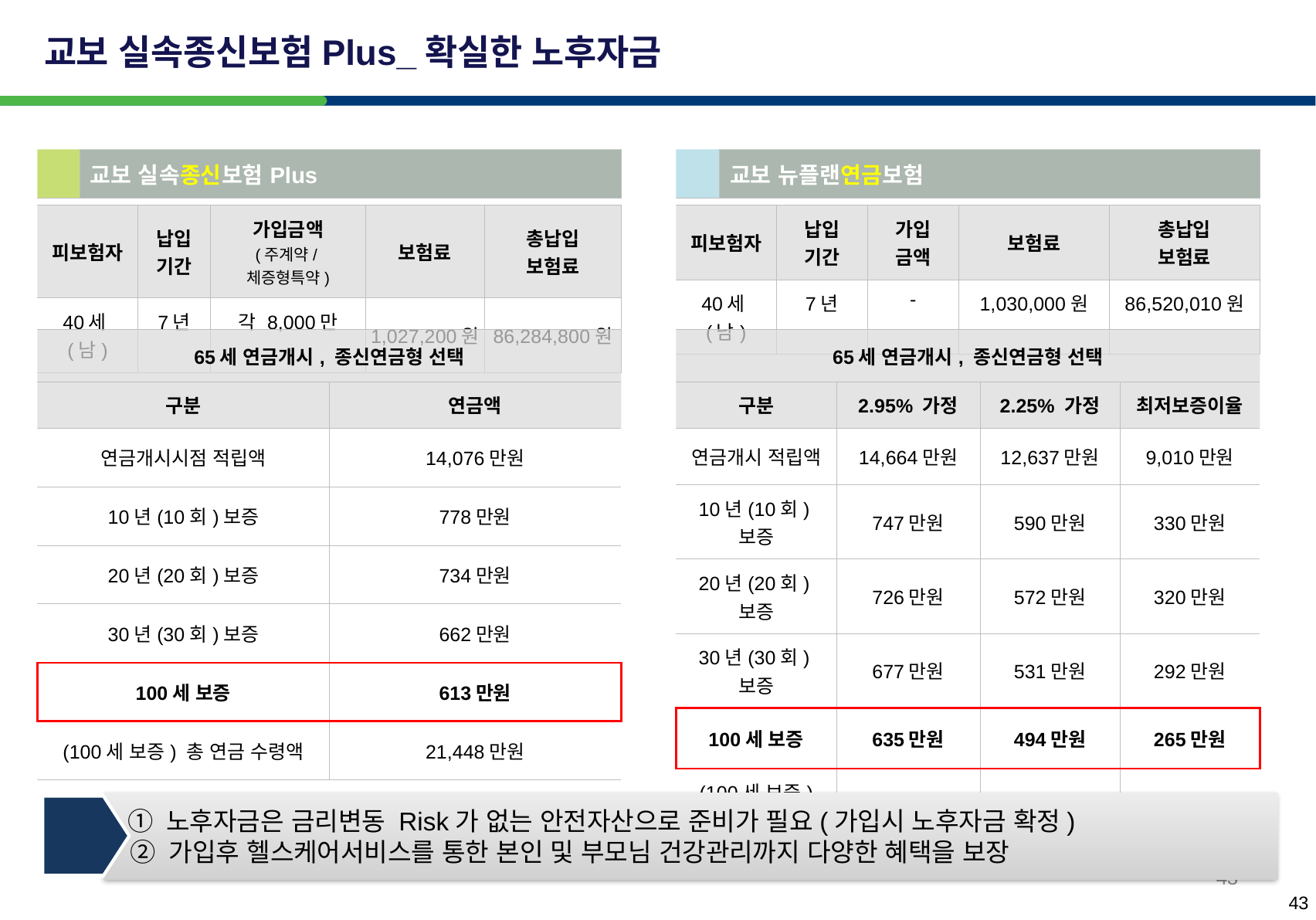

43
교보 실속종신보험Plus_확실한 노후자금
|  | 교보 실속종신보험Plus |  |  |  |  |
| --- | --- | --- | --- | --- | --- |
|  |  |  |  |  |  |
| 피보험자 |  | 납입 기간 | 가입금액 (주계약/체증형특약) | 보험료 | 총납입 보험료 |
| 40세(남) |  | 7년 | 각 8,000만 | 1,027,200원 | 86,284,800원 |
|  | 교보 뉴플랜연금보험 |  |  |  |  |
| --- | --- | --- | --- | --- | --- |
|  |  |  |  |  |  |
| 피보험자 |  | 납입 기간 | 가입 금액 | 보험료 | 총납입 보험료 |
| 40세(남) |  | 7년 | - | 1,030,000원 | 86,520,010원 |
| 65세 연금개시, 종신연금형 선택 |  |
| --- | --- |
| 구분 | 연금액 |
| 연금개시시점 적립액 | 14,076만원 |
| 10년(10회)보증 | 778만원 |
| 20년(20회)보증 | 734만원 |
| 30년(30회)보증 | 662만원 |
| 100세 보증 | 613만원 |
| (100세 보증) 총 연금 수령액 | 21,448만원 |
| 65세 연금개시, 종신연금형 선택 |  |  |  |
| --- | --- | --- | --- |
| 구분 | 2.95% 가정 | 2.25% 가정 | 최저보증이율 |
| 연금개시 적립액 | 14,664만원 | 12,637만원 | 9,010만원 |
| 10년(10회)보증 | 747만원 | 590만원 | 330만원 |
| 20년(20회)보증 | 726만원 | 572만원 | 320만원 |
| 30년(30회)보증 | 677만원 | 531만원 | 292만원 |
| 100세 보증 | 635만원 | 494만원 | 265만원 |
| (100세 보증) 총 연금 수령액 | 22,871만원 | 17,784만원 | 9,551만원 |
  ① 노후자금은 금리변동 Risk가 없는 안전자산으로 준비가 필요(가입시 노후자금 확정)
  ② 가입후 헬스케어서비스를 통한 본인 및 부모님 건강관리까지 다양한 혜택을 보장